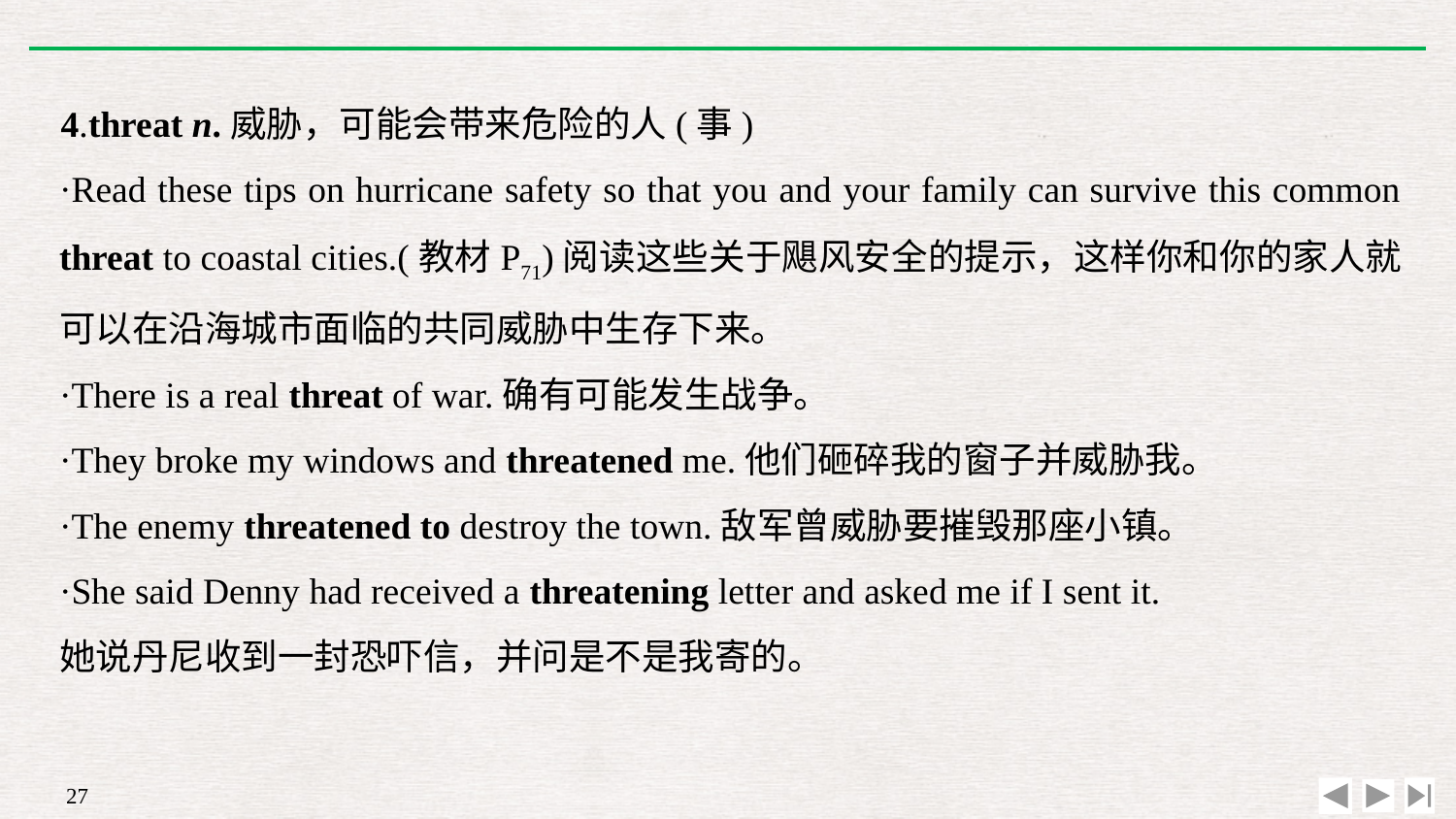

4.threat n.威胁，可能会带来危险的人(事)
·Read these tips on hurricane safety so that you and your family can survive this common threat to coastal cities.(教材P71)阅读这些关于飓风安全的提示，这样你和你的家人就可以在沿海城市面临的共同威胁中生存下来。
·There is a real threat of war.确有可能发生战争。
·They broke my windows and threatened me.他们砸碎我的窗子并威胁我。
·The enemy threatened to destroy the town.敌军曾威胁要摧毁那座小镇。
·She said Denny had received a threatening letter and asked me if I sent it.
她说丹尼收到一封恐吓信，并问是不是我寄的。